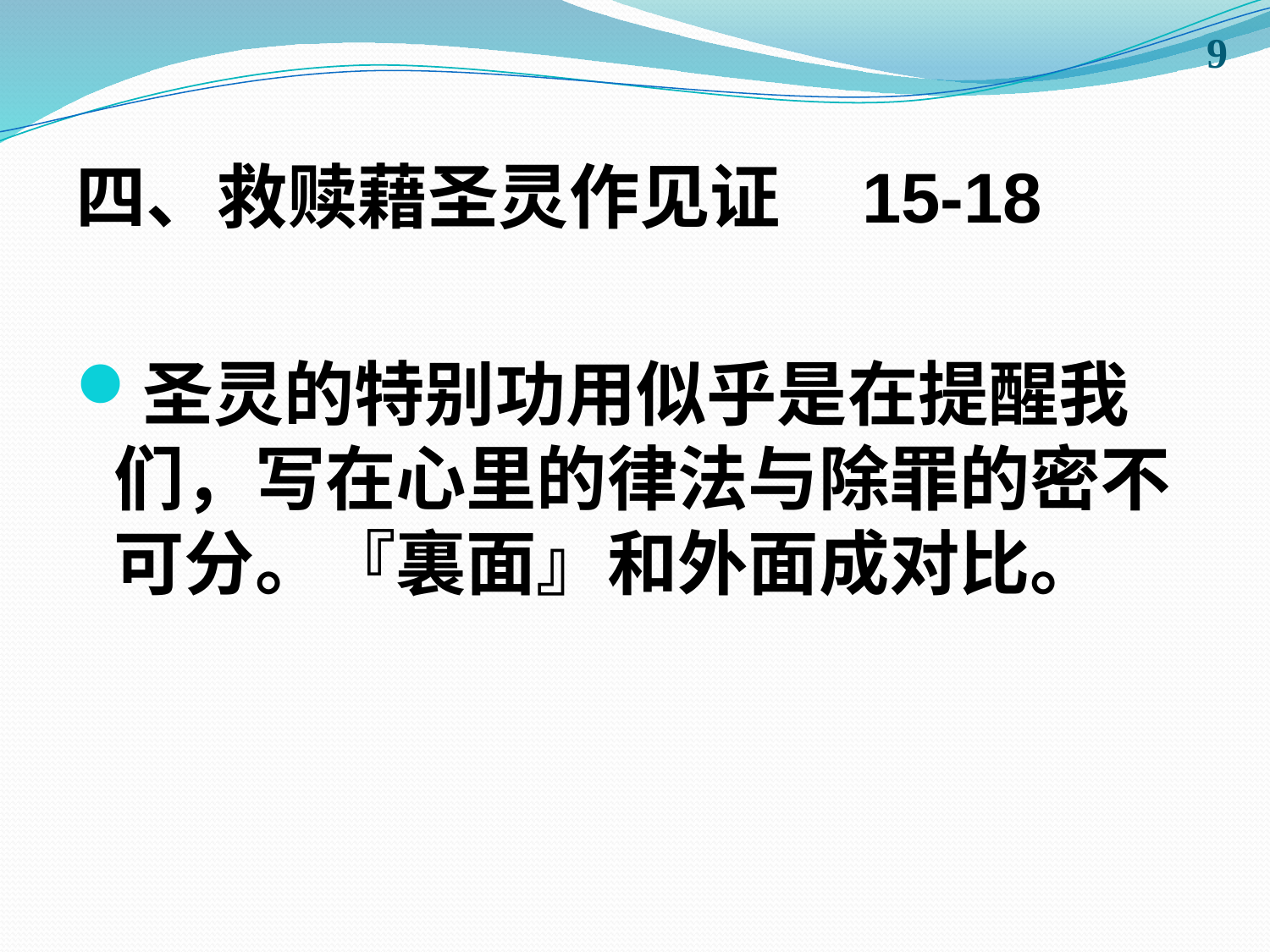

9
四、救赎藉圣灵作见证    15-18

圣灵的特别功用似乎是在提醒我们，写在心里的律法与除罪的密不可分。『裏面』和外面成对比。